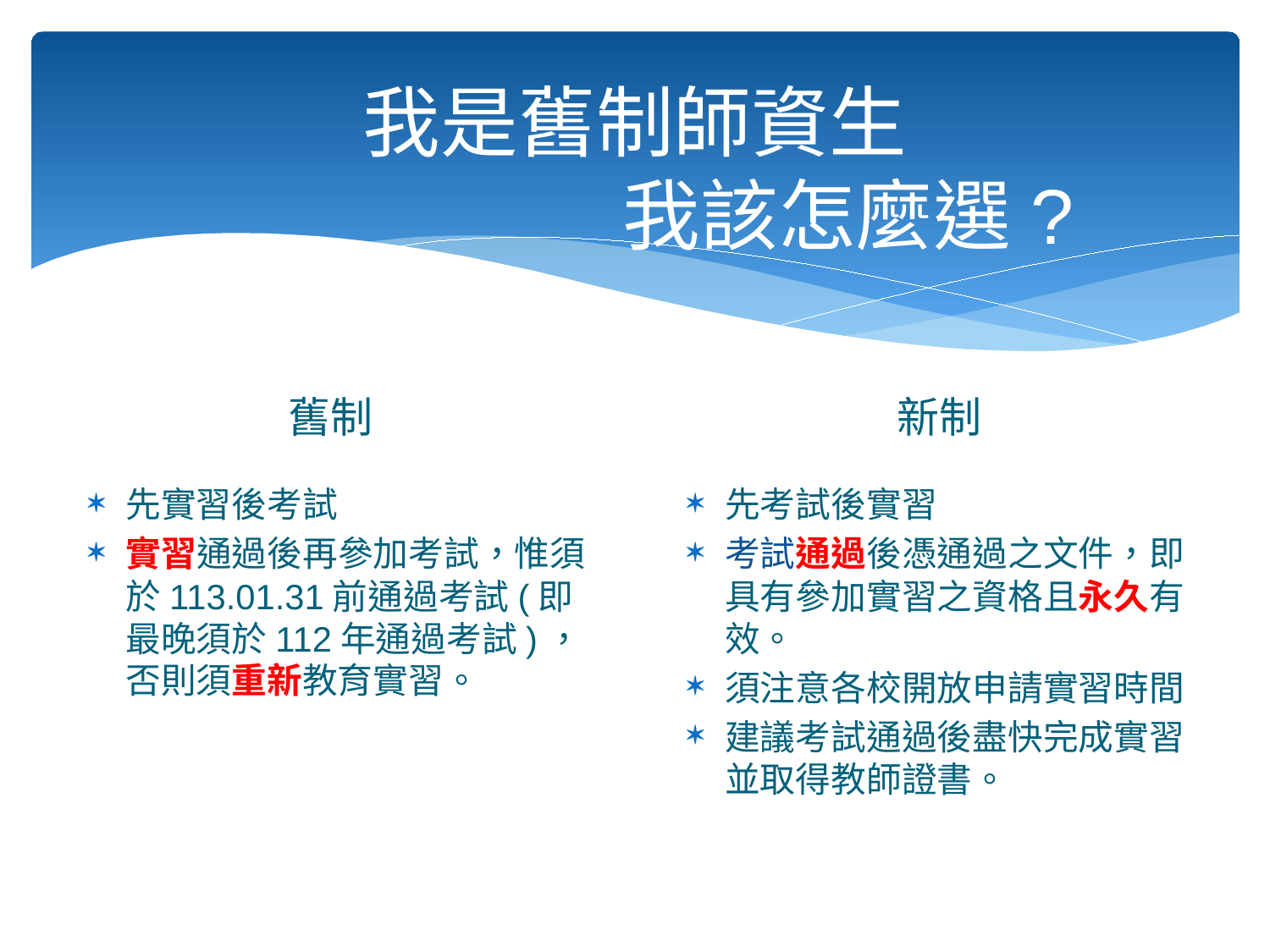

# 我是舊制師資生 我該怎麼選?
新制
舊制
先實習後考試
實習通過後再參加考試，惟須於113.01.31前通過考試(即最晚須於112年通過考試)，否則須重新教育實習。
先考試後實習
考試通過後憑通過之文件，即具有參加實習之資格且永久有效。
須注意各校開放申請實習時間
建議考試通過後盡快完成實習並取得教師證書。